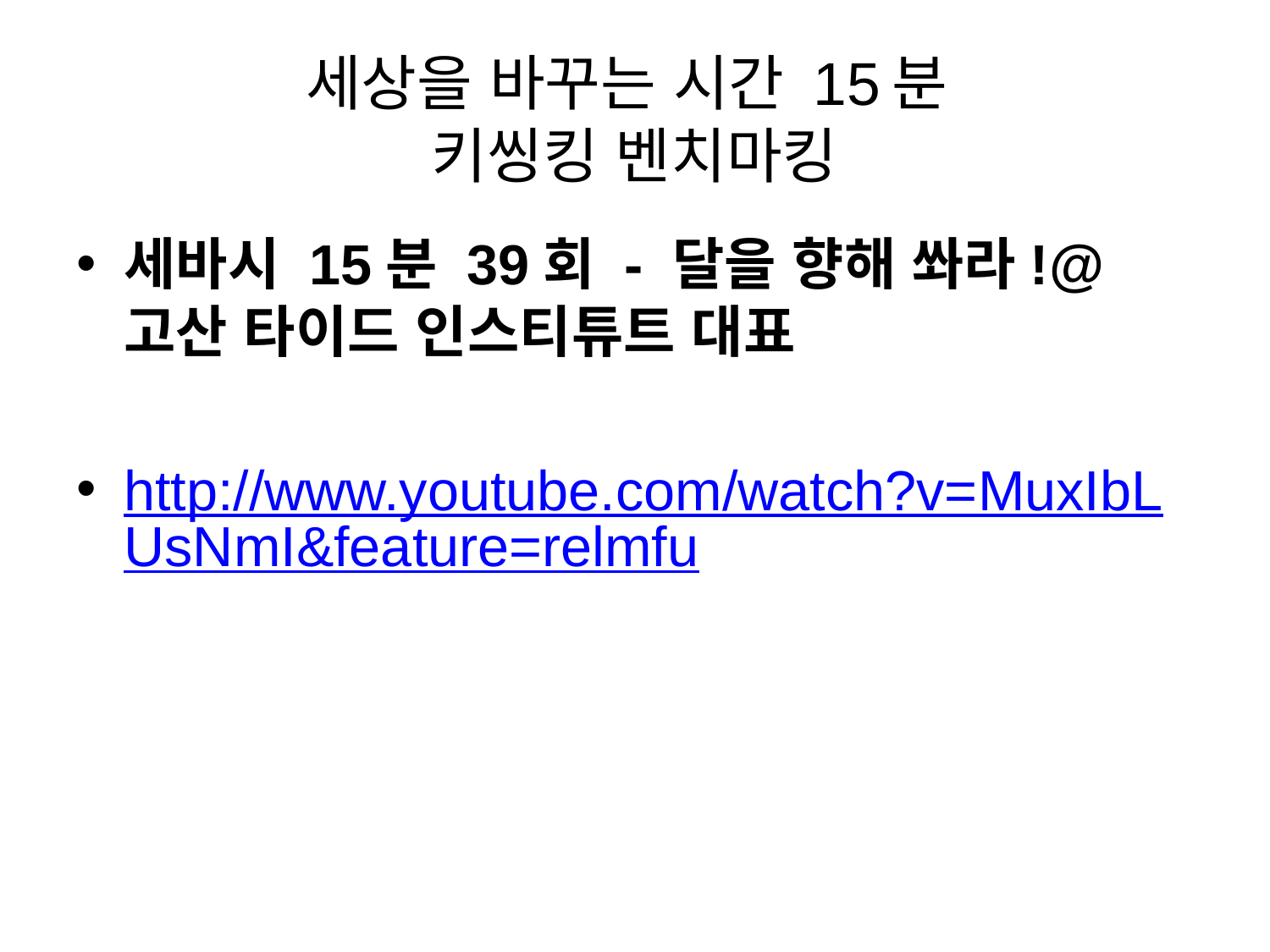

# 세상을 바꾸는 시간 15분 키씽킹 벤치마킹
세바시 15분 39회 - 달을 향해 쏴라!@고산 타이드 인스티튜트 대표

http://www.youtube.com/watch?v=MuxIbLUsNmI&feature=relmfu